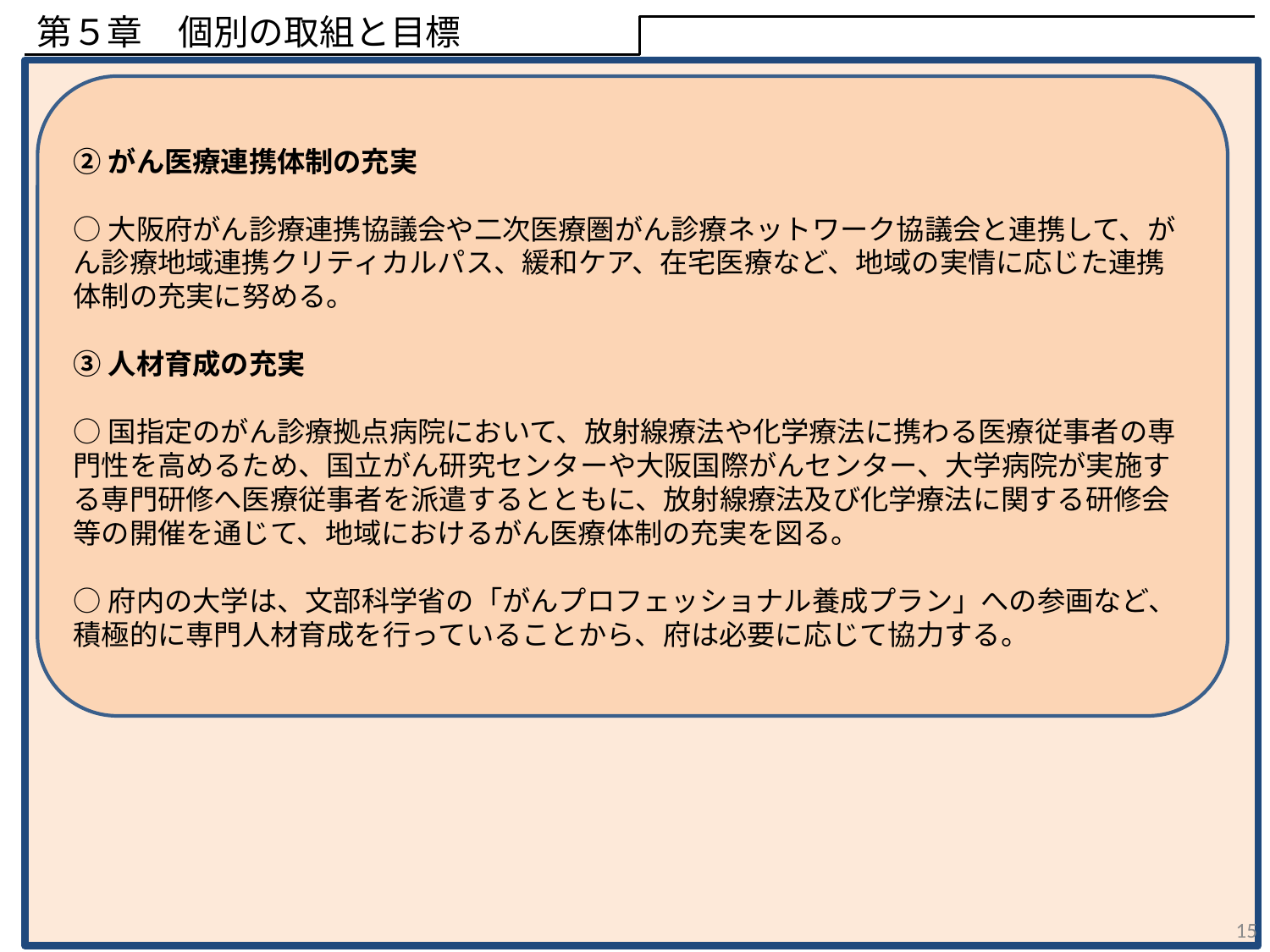

第５章　個別の取組と目標

②がん医療連携体制の充実

○大阪府がん診療連携協議会や二次医療圏がん診療ネットワーク協議会と連携して、がん診療地域連携クリティカルパス、緩和ケア、在宅医療など、地域の実情に応じた連携体制の充実に努める。

③人材育成の充実

○国指定のがん診療拠点病院において、放射線療法や化学療法に携わる医療従事者の専門性を高めるため、国立がん研究センターや大阪国際がんセンター、大学病院が実施する専門研修へ医療従事者を派遣するとともに、放射線療法及び化学療法に関する研修会等の開催を通じて、地域におけるがん医療体制の充実を図る。

○府内の大学は、文部科学省の「がんプロフェッショナル養成プラン」への参画など、積極的に専門人材育成を行っていることから、府は必要に応じて協力する。

15